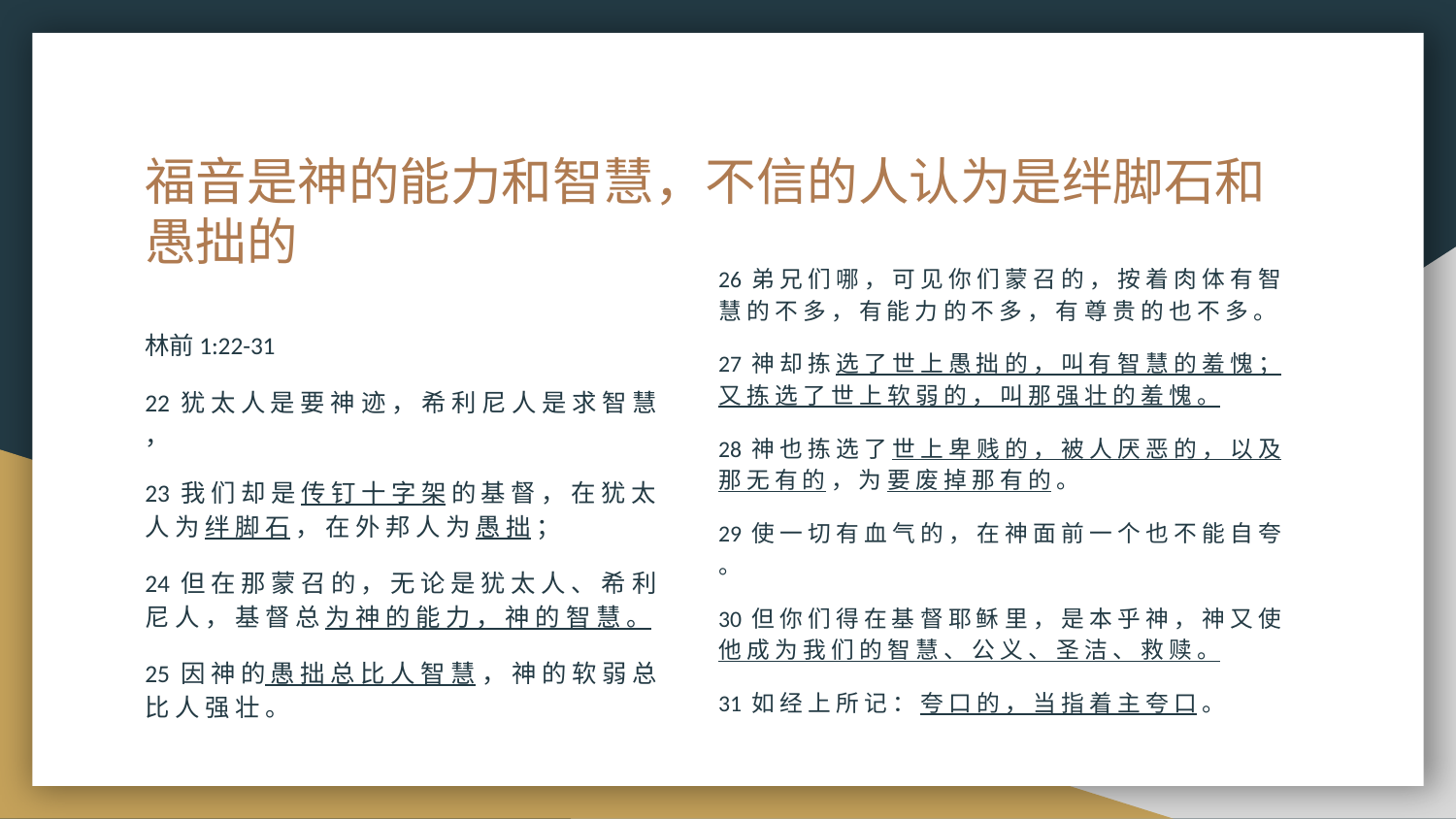

# 福音是神的能力和智慧，不信的人认为是绊脚石和愚拙的
26 弟 兄 们 哪 ， 可 见 你 们 蒙 召 的 ， 按 着 肉 体 有 智 慧 的 不 多 ， 有 能 力 的 不 多 ， 有 尊 贵 的 也 不 多 。
27 神 却 拣 选 了 世 上 愚 拙 的 ， 叫 有 智 慧 的 羞 愧 ； 又 拣 选 了 世 上 软 弱 的 ， 叫 那 强 壮 的 羞 愧 。
28 神 也 拣 选 了 世 上 卑 贱 的 ， 被 人 厌 恶 的 ， 以 及 那 无 有 的 ， 为 要 废 掉 那 有 的 。
29 使 一 切 有 血 气 的 ， 在 神 面 前 一 个 也 不 能 自 夸 。
30 但 你 们 得 在 基 督 耶 稣 里 ， 是 本 乎 神 ， 神 又 使 他 成 为 我 们 的 智 慧 、 公 义 、 圣 洁 、 救 赎 。
31 如 经 上 所 记 ： 夸 口 的 ， 当 指 着 主 夸 口 。
林前1:22-31
22 犹 太 人 是 要 神 迹 ， 希 利 尼 人 是 求 智 慧 ，
23 我 们 却 是 传 钉 十 字 架 的 基 督 ， 在 犹 太 人 为 绊 脚 石 ， 在 外 邦 人 为 愚 拙 ；
24 但 在 那 蒙 召 的 ， 无 论 是 犹 太 人 、 希 利 尼 人 ， 基 督 总 为 神 的 能 力 ， 神 的 智 慧 。
25 因 神 的 愚 拙 总 比 人 智 慧 ， 神 的 软 弱 总 比 人 强 壮 。